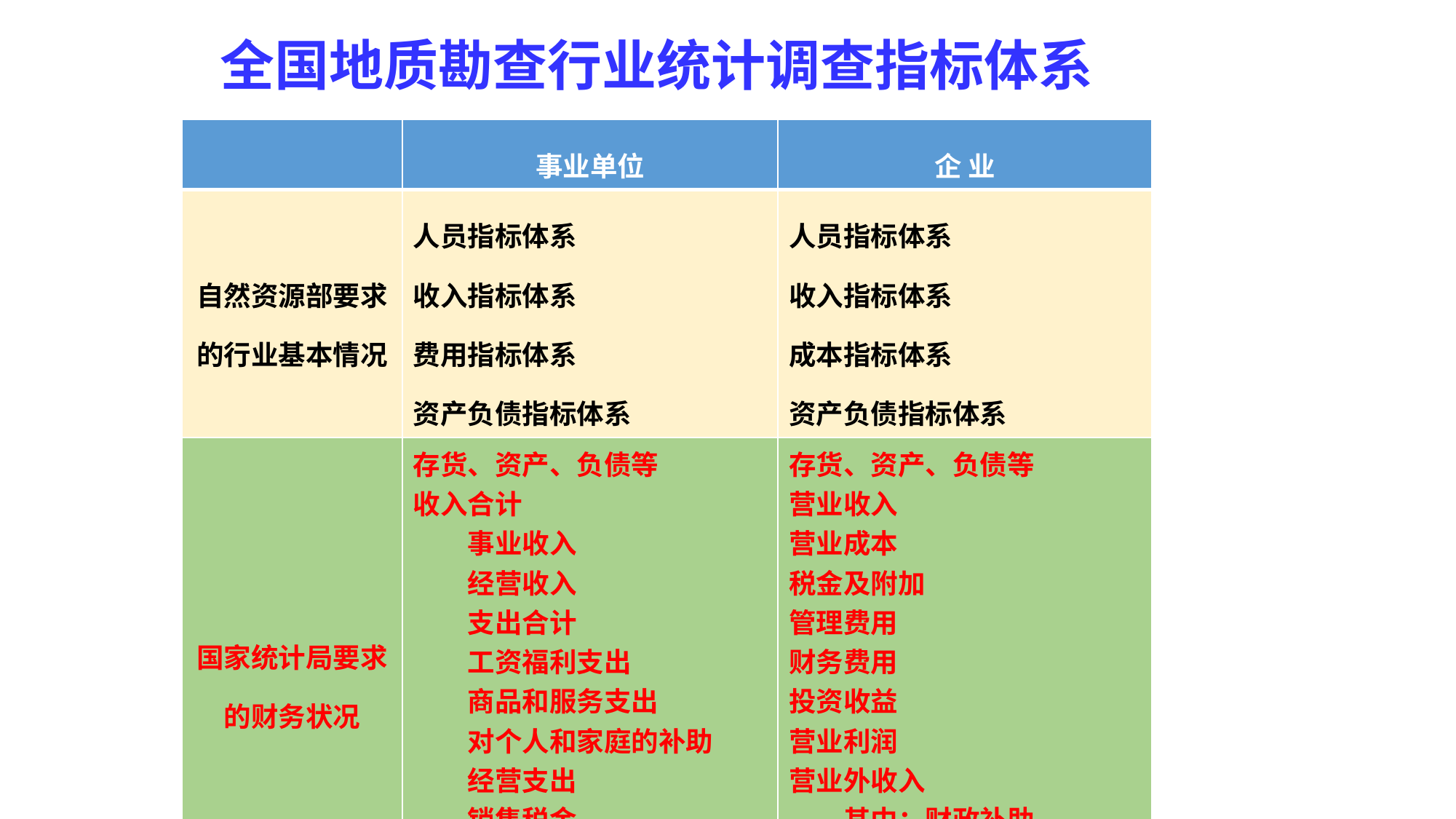

全国地质勘查行业统计调查指标体系
|  | 事业单位 | 企 业 |
| --- | --- | --- |
| 自然资源部要求的行业基本情况 | 人员指标体系 收入指标体系 费用指标体系 资产负债指标体系 | 人员指标体系 收入指标体系 成本指标体系 资产负债指标体系 |
| 国家统计局要求的财务状况 | 存货、资产、负债等 收入合计 事业收入 经营收入 支出合计 工资福利支出 商品和服务支出 对个人和家庭的补助 经营支出 销售税金 …… | 存货、资产、负债等 营业收入 营业成本 税金及附加 管理费用 财务费用 投资收益 营业利润 营业外收入 其中：财政补助 应付职工薪酬 …… |